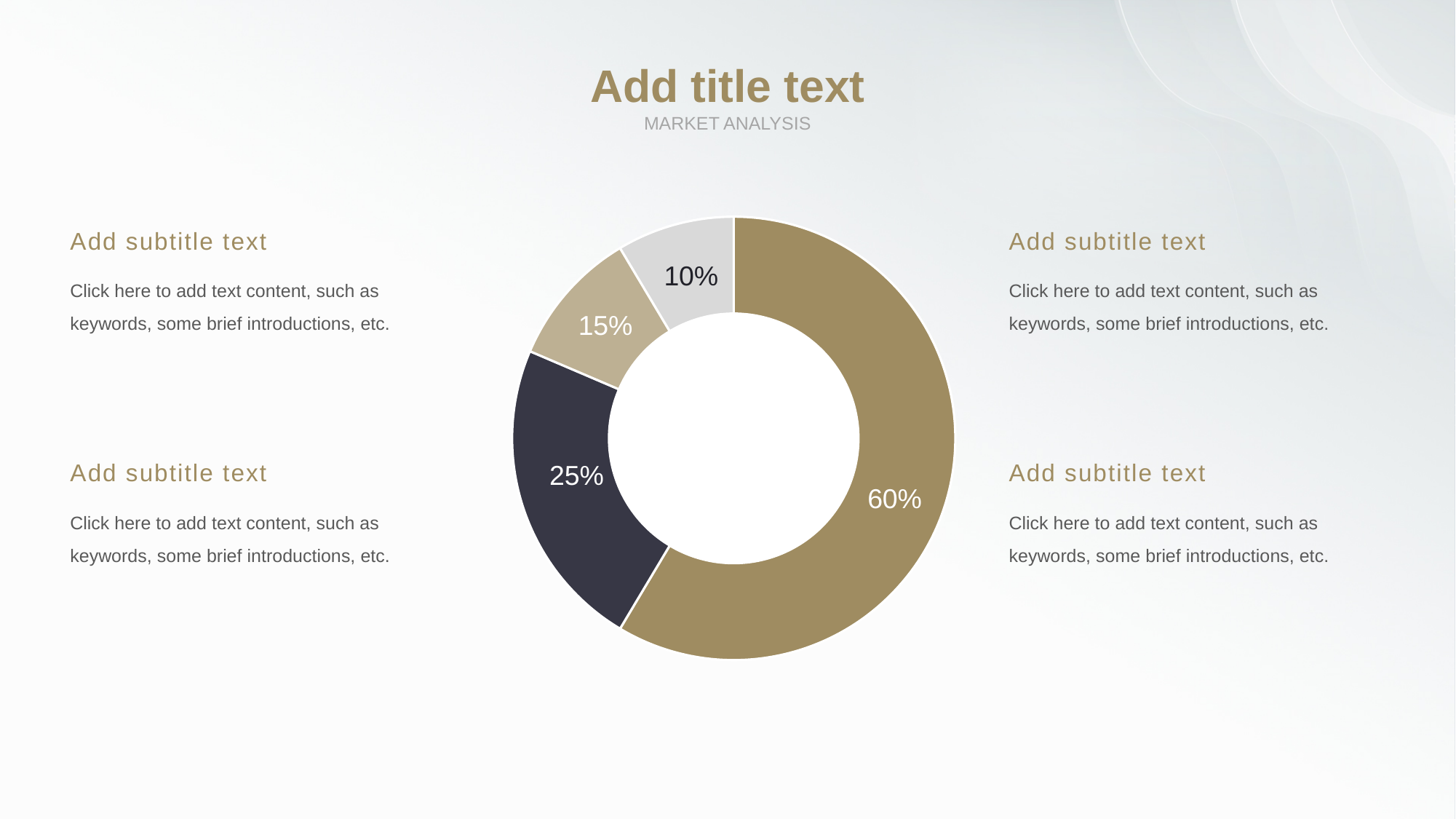

Add title text
MARKET ANALYSIS

### Chart

| Category | 销售额 |
|---|---|
| 第一季度 | 8.2 |
| 第二季度 | 3.2 |
| 第三季度 | 1.4 |
| 第四季度 | 1.2 |
Add subtitle text
Click here to add text content, such as keywords, some brief introductions, etc.
Add subtitle text
Click here to add text content, such as keywords, some brief introductions, etc.
10%
15%

Add subtitle text
Click here to add text content, such as keywords, some brief introductions, etc.
25%
Add subtitle text
Click here to add text content, such as keywords, some brief introductions, etc.
60%